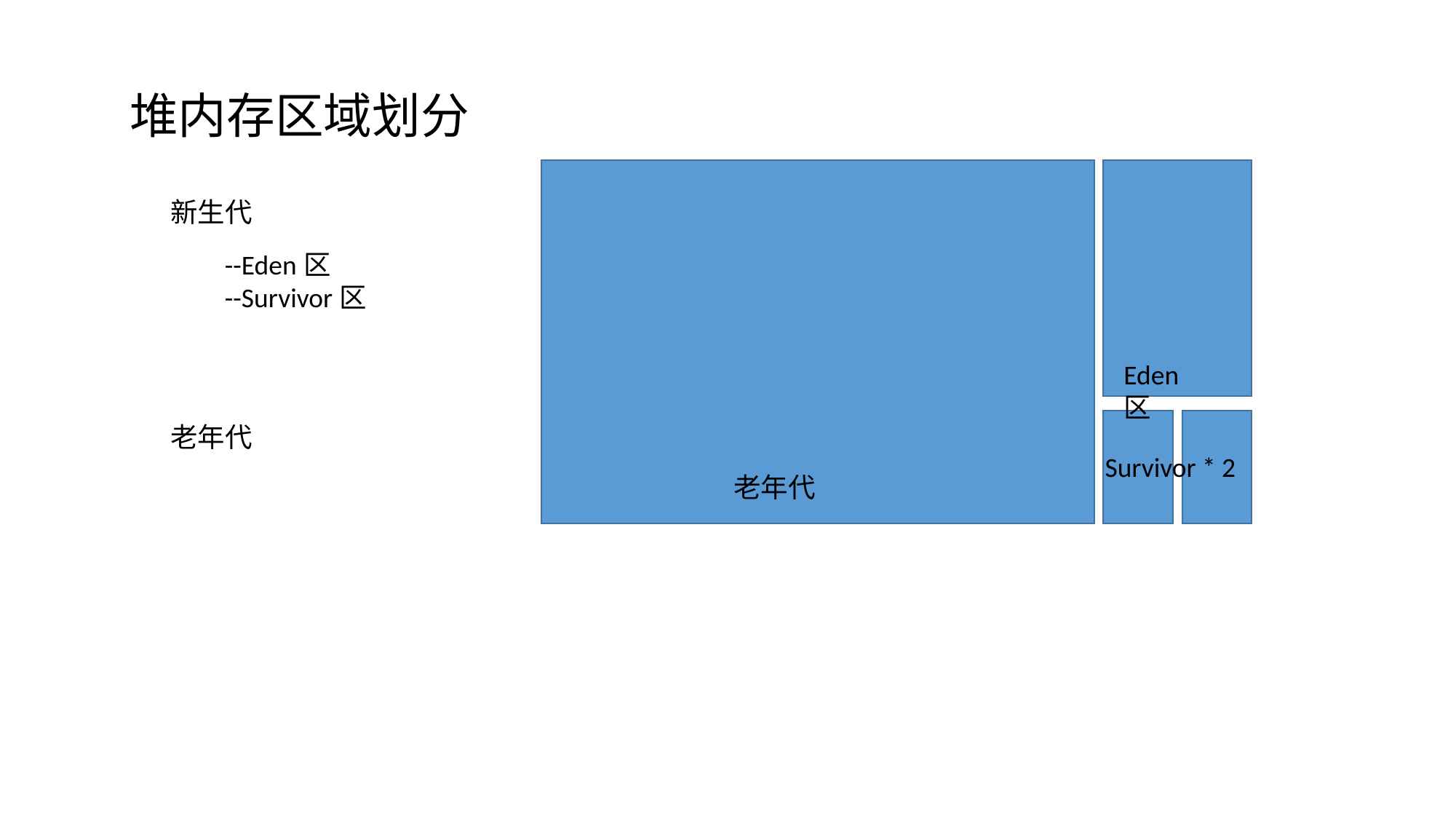

堆内存区域划分

新生代
--Eden区
--Survivor区
Eden区

老年代
Survivor * 2
老年代